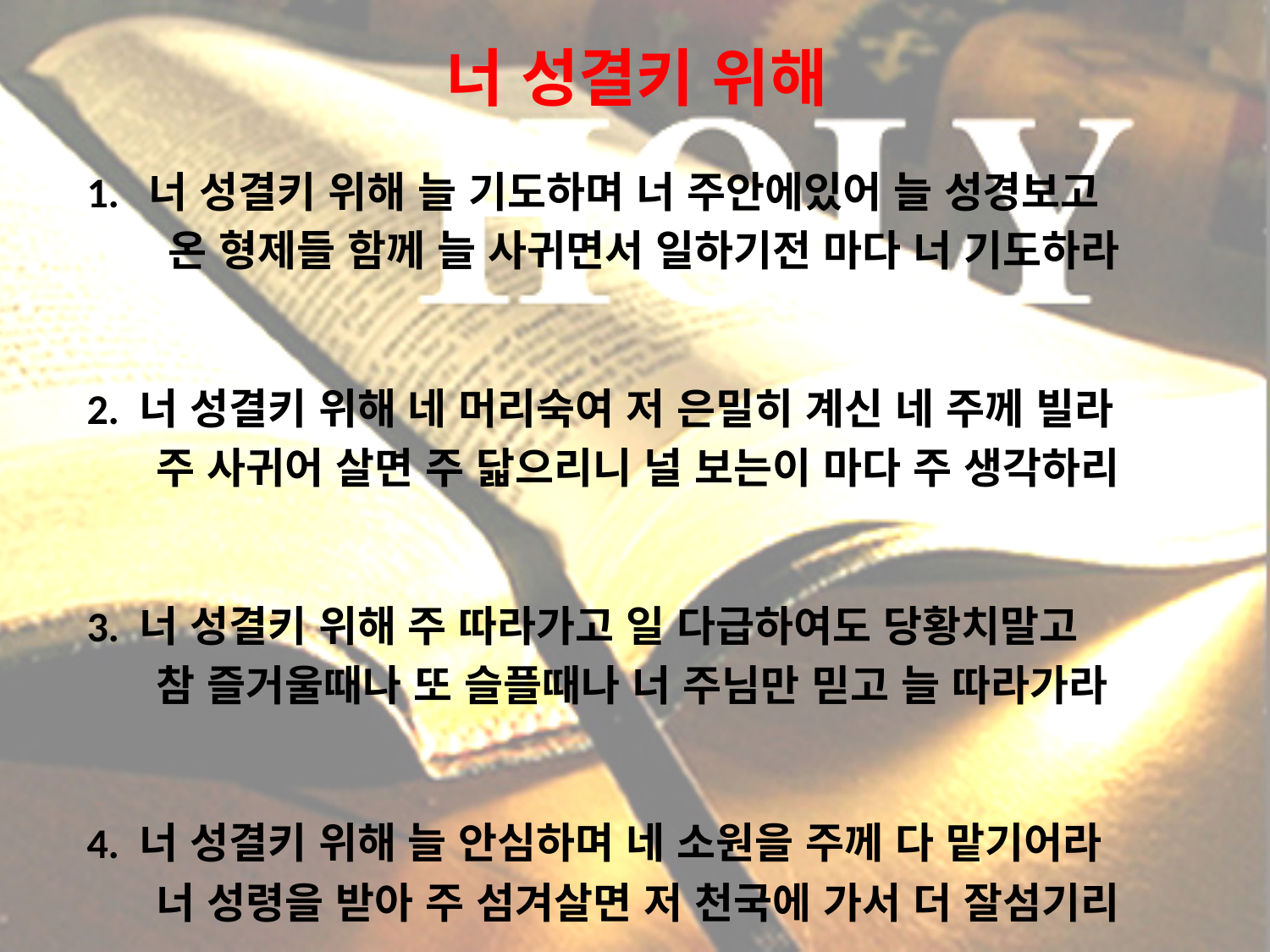

# 너 성결키 위해
1.  너 성결키 위해 늘 기도하며 너 주안에있어 늘 성경보고
      온 형제들 함께 늘 사귀면서 일하기전 마다 너 기도하라

2. 너 성결키 위해 네 머리숙여 저 은밀히 계신 네 주께 빌라
     주 사귀어 살면 주 닯으리니 널 보는이 마다 주 생각하리

3. 너 성결키 위해 주 따라가고 일 다급하여도 당황치말고
     참 즐거울때나 또 슬플때나 너 주님만 믿고 늘 따라가라

4. 너 성결키 위해 늘 안심하며 네 소원을 주께 다 맡기어라
     너 성령을 받아 주 섬겨살면 저 천국에 가서 더 잘섬기리